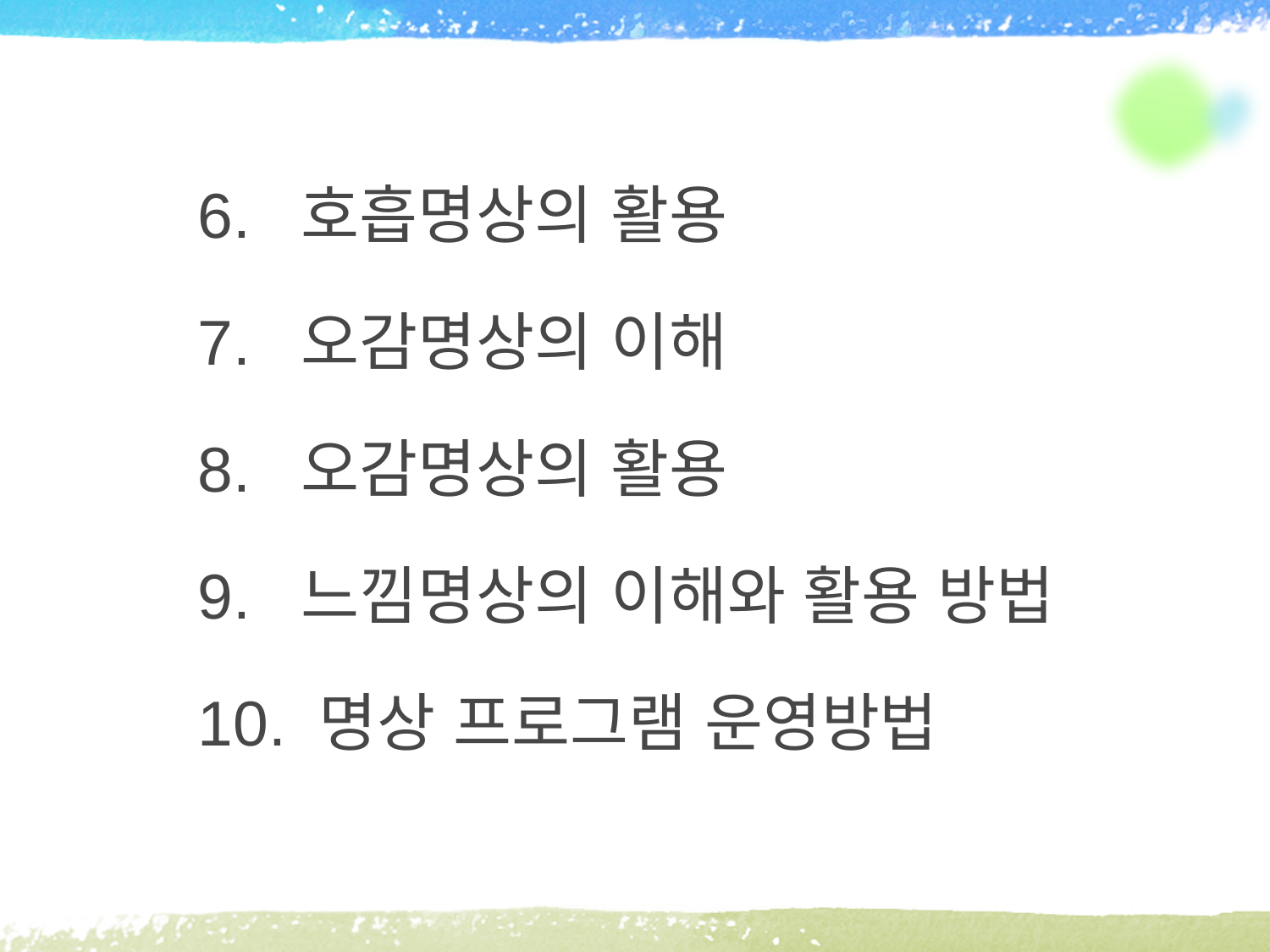

6.  호흡명상의 활용
7.  오감명상의 이해
8.  오감명상의 활용
9.  느낌명상의 이해와 활용 방법
10. 명상 프로그램 운영방법